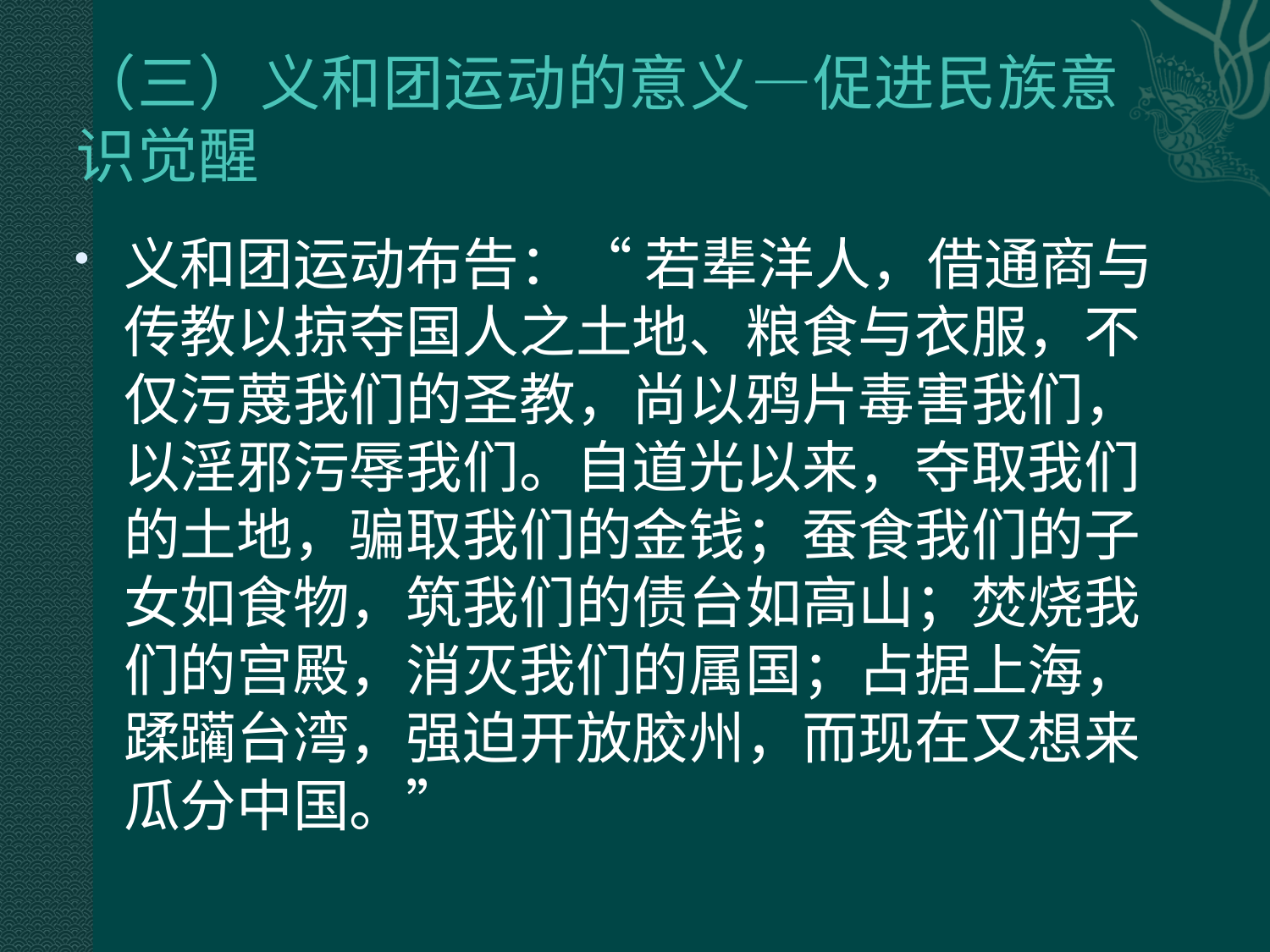

# （三）义和团运动的意义—促进民族意识觉醒
义和团运动布告：“ 若辈洋人，借通商与传教以掠夺国人之土地、粮食与衣服，不仅污蔑我们的圣教，尚以鸦片毒害我们，以淫邪污辱我们。自道光以来，夺取我们的土地，骗取我们的金钱；蚕食我们的子女如食物，筑我们的债台如高山；焚烧我们的宫殿，消灭我们的属国；占据上海，蹂躏台湾，强迫开放胶州，而现在又想来瓜分中国。”